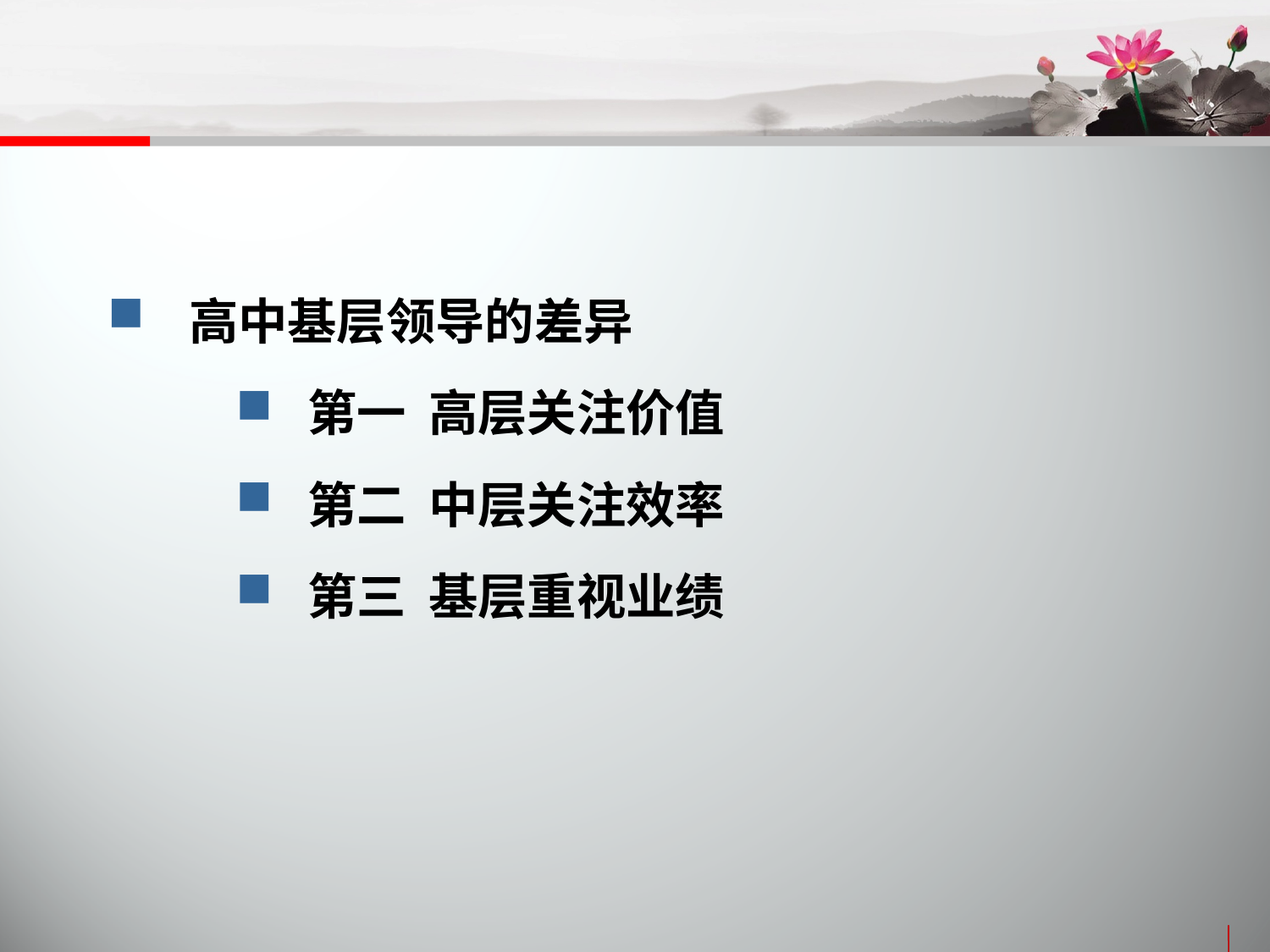

高中基层领导的差异
  第一  高层关注价值
  第二  中层关注效率
  第三  基层重视业绩